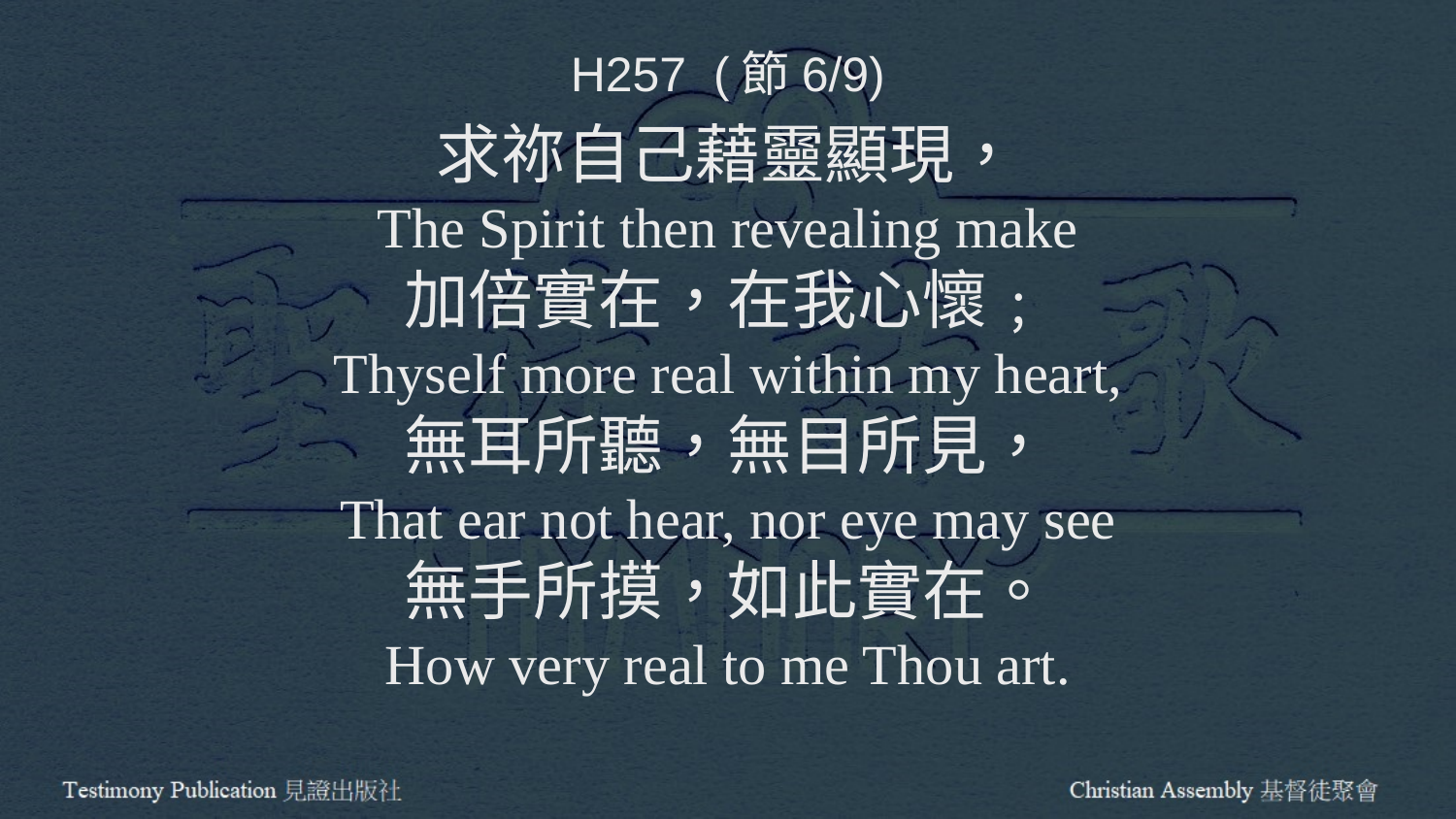

H257  (節6/9)
求祢自己藉靈顯現，
The Spirit then revealing make
加倍實在，在我心懷﹔
Thyself more real within my heart,
無耳所聽，無目所見，
That ear not hear, nor eye may see
無手所摸，如此實在。
How very real to me Thou art.